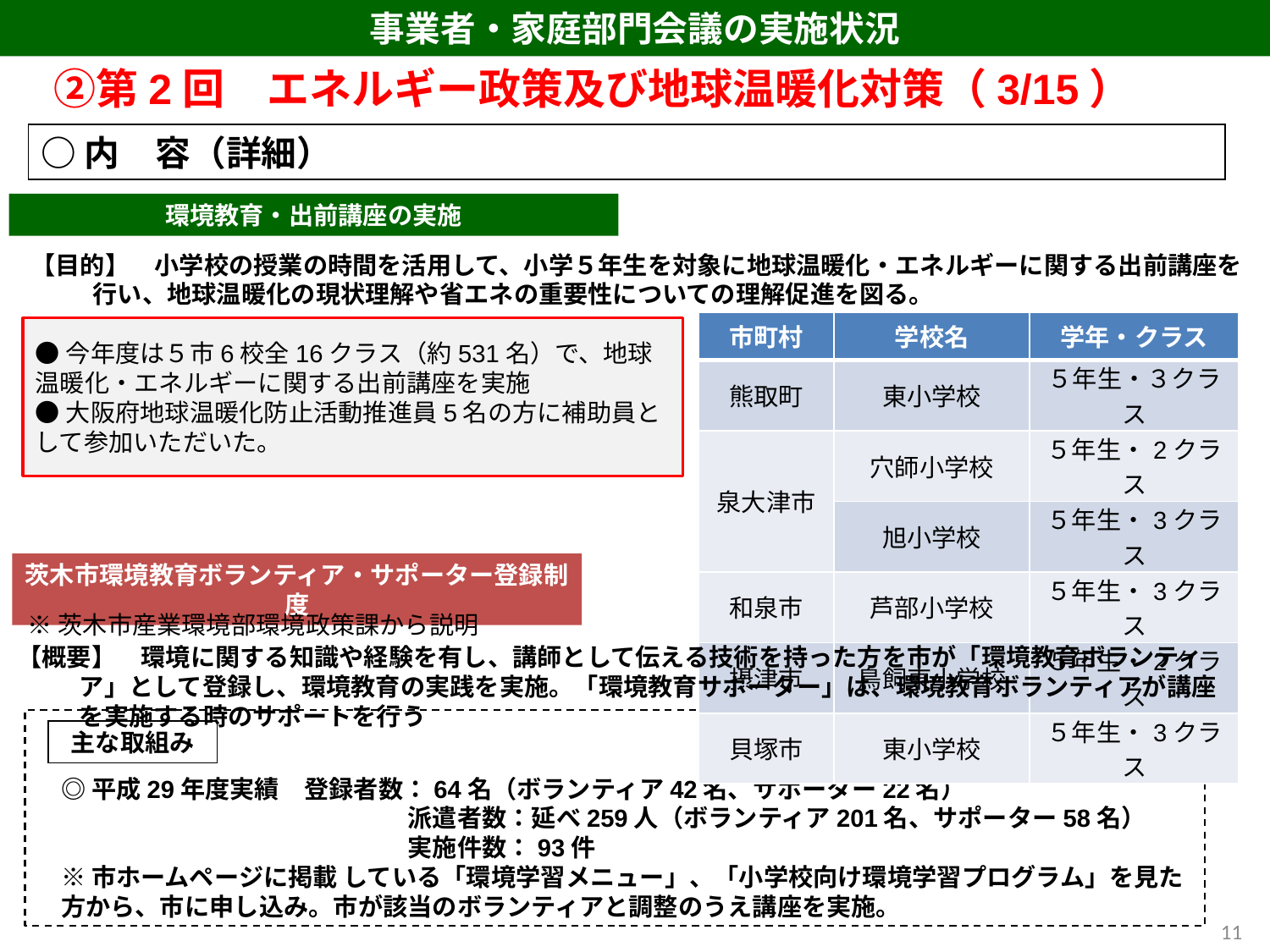

事業者・家庭部門会議の実施状況
　②第2回　エネルギー政策及び地球温暖化対策（3/15）
○内　容（詳細）
環境教育・出前講座の実施
【目的】　小学校の授業の時間を活用して、小学５年生を対象に地球温暖化・エネルギーに関する出前講座を行い、地球温暖化の現状理解や省エネの重要性についての理解促進を図る。
| 市町村 | 学校名 | 学年・クラス |
| --- | --- | --- |
| 熊取町 | 東小学校 | ５年生・３クラス |
| 泉大津市 | 穴師小学校 | ５年生・2クラス |
|  | 旭小学校 | ５年生・3クラス |
| 和泉市 | 芦部小学校 | ５年生・3クラス |
| 摂津市 | 鳥飼東小学校 | ５年生・2クラス |
| 貝塚市 | 東小学校 | ５年生・3クラス |
●今年度は５市6校全16クラス（約531名）で、地球温暖化・エネルギーに関する出前講座を実施
●大阪府地球温暖化防止活動推進員5名の方に補助員として参加いただいた。
茨木市環境教育ボランティア・サポーター登録制度
※茨木市産業環境部環境政策課から説明
【概要】　環境に関する知識や経験を有し、講師として伝える技術を持った方を市が「環境教育ボランティア」として登録し、環境教育の実践を実施。「環境教育サポーター」は、環境教育ボランティアが講座を実施する時のサポートを行う

主な取組み
◎平成29年度実績　登録者数：64名（ボランティア42名、サポーター22名）
　　　　　　　　　　　　　　派遣者数：延べ259人（ボランティア201名、サポーター58名）
　　　　　　　　　　　　　　実施件数：93件
※市ホームページに掲載 している「環境学習メニュー」、「小学校向け環境学習プログラム」を見た方から、市に申し込み。市が該当のボランティアと調整のうえ講座を実施。
11